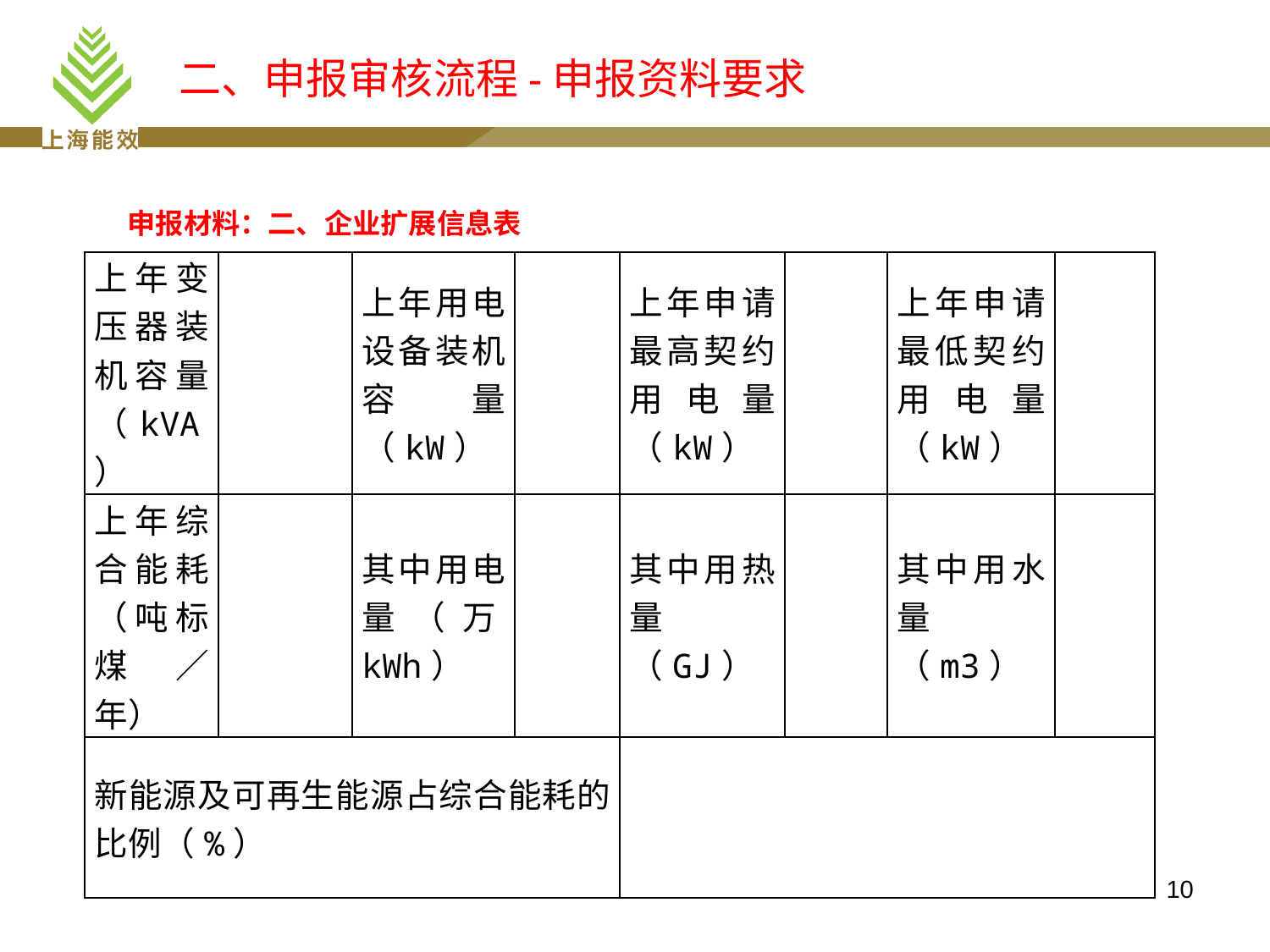

# 二、申报审核流程-申报资料要求
申报材料：二、企业扩展信息表
| 上年变压器装机容量（kVA） |  | 上年用电设备装机容量（kW） |  | 上年申请最高契约用电量（kW） |  | 上年申请最低契约用电量（kW） |  |
| --- | --- | --- | --- | --- | --- | --- | --- |
| 上年综合能耗（吨标煤∕年） |  | 其中用电量（万kWh） |  | 其中用热量（GJ） |  | 其中用水量（m3） |  |
| 新能源及可再生能源占综合能耗的比例（%） |  |  |  |  |  |  |  |
10